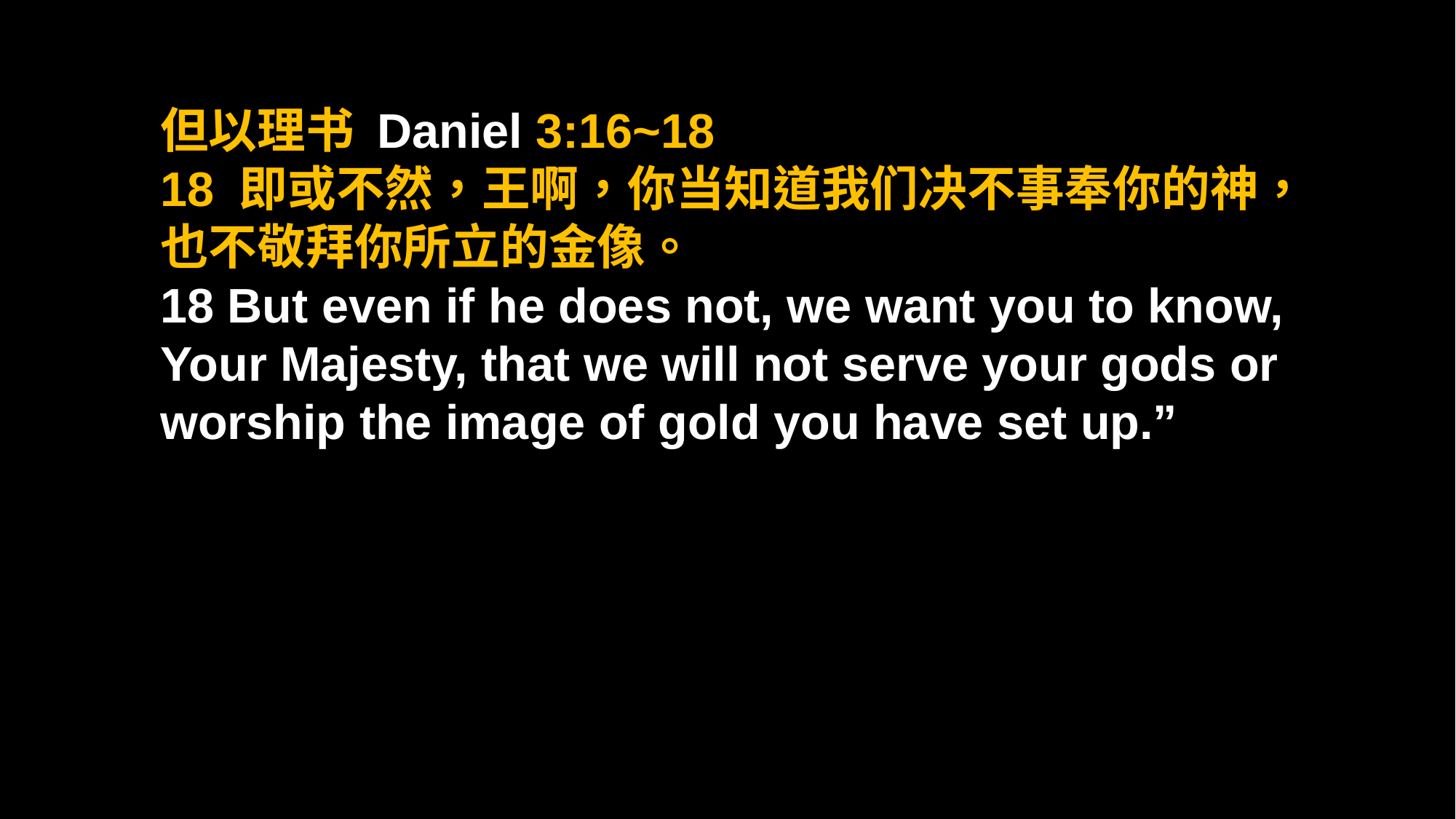

但以理书 Daniel 3:16~18
18 即或不然，王啊，你当知道我们决不事奉你的神，也不敬拜你所立的金像。
18 But even if he does not, we want you to know, Your Majesty, that we will not serve your gods or worship the image of gold you have set up.”